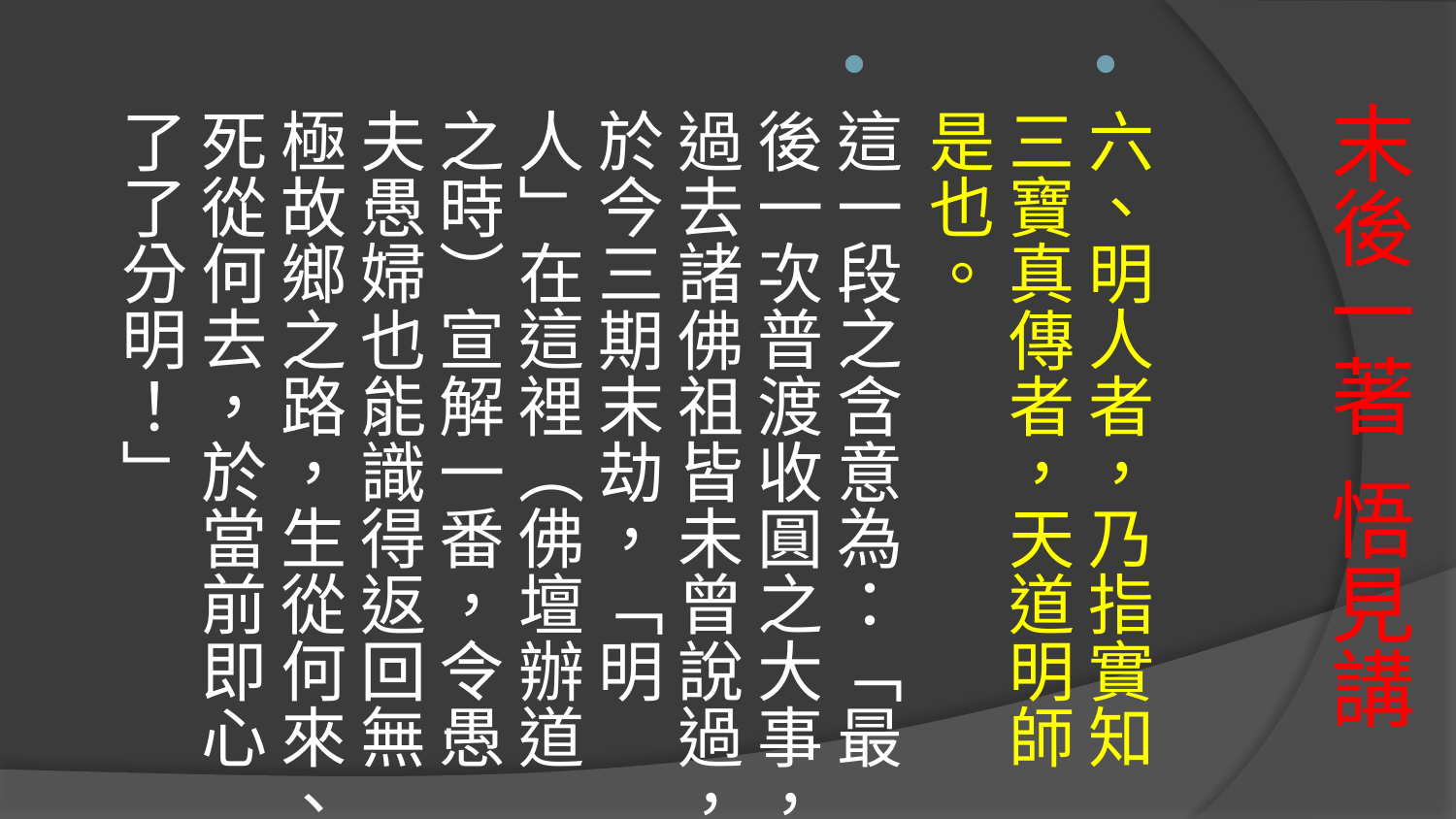

六、明人者，乃指實知三寶真傳者，天道明師是也。
這一段之含意為：「最後一次普渡收圓之大事，過去諸佛祖皆未曾說過，於今三期末劫，「明人」在這裡（佛壇辦道之時）宣解一番，令愚夫愚婦也能識得返回無極故鄉之路，生從何來、死從何去，於當前即心了了分明！」

# 末後一著  悟見講